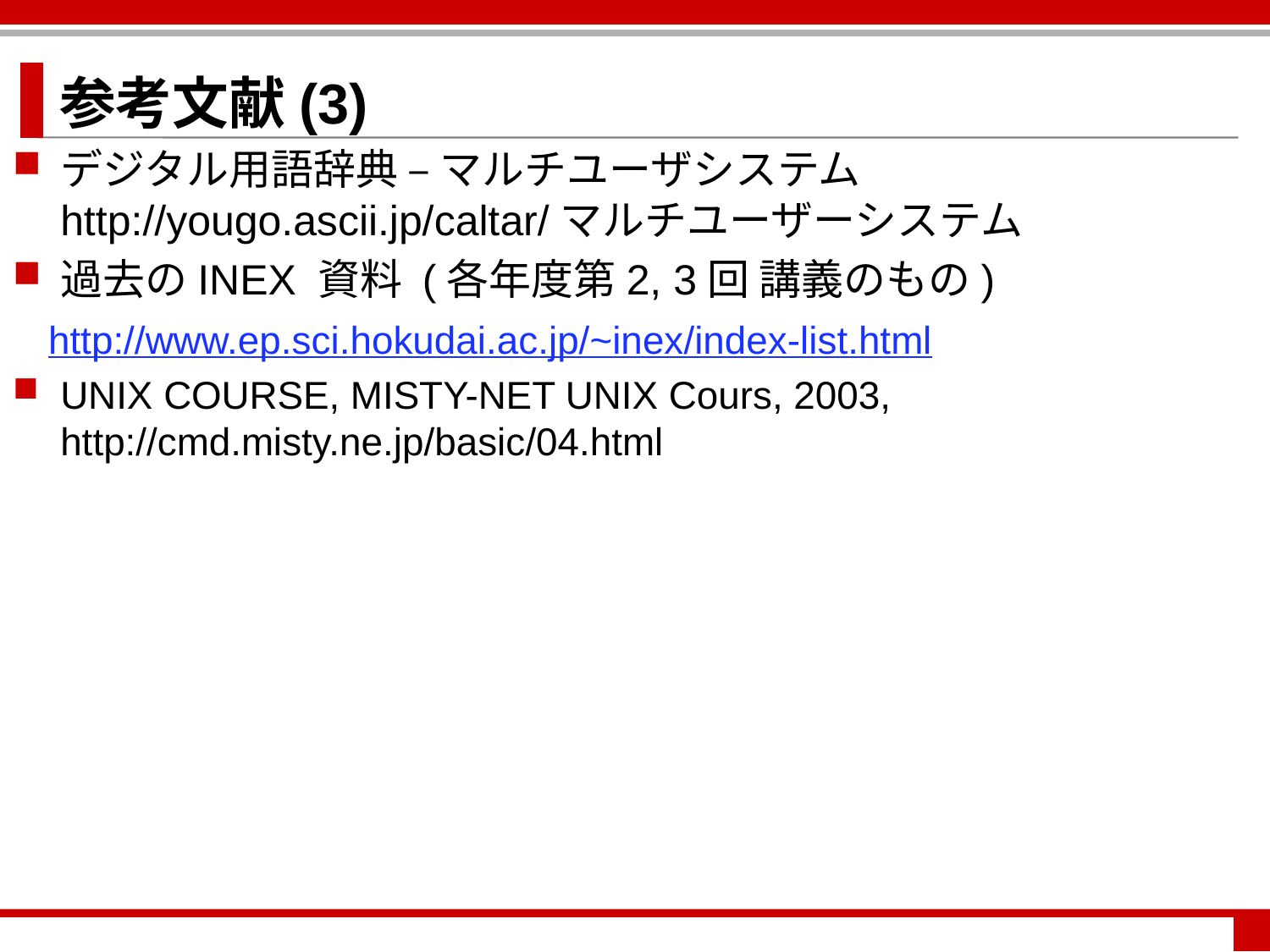

参考文献(3)
デジタル用語辞典 – マルチユーザシステム
http://yougo.ascii.jp/caltar/マルチユーザーシステム
過去のINEX 資料 (各年度第2, 3回 講義のもの)
   http://www.ep.sci.hokudai.ac.jp/~inex/index-list.html
UNIX COURSE, MISTY-NET UNIX Cours, 2003,
http://cmd.misty.ne.jp/basic/04.html